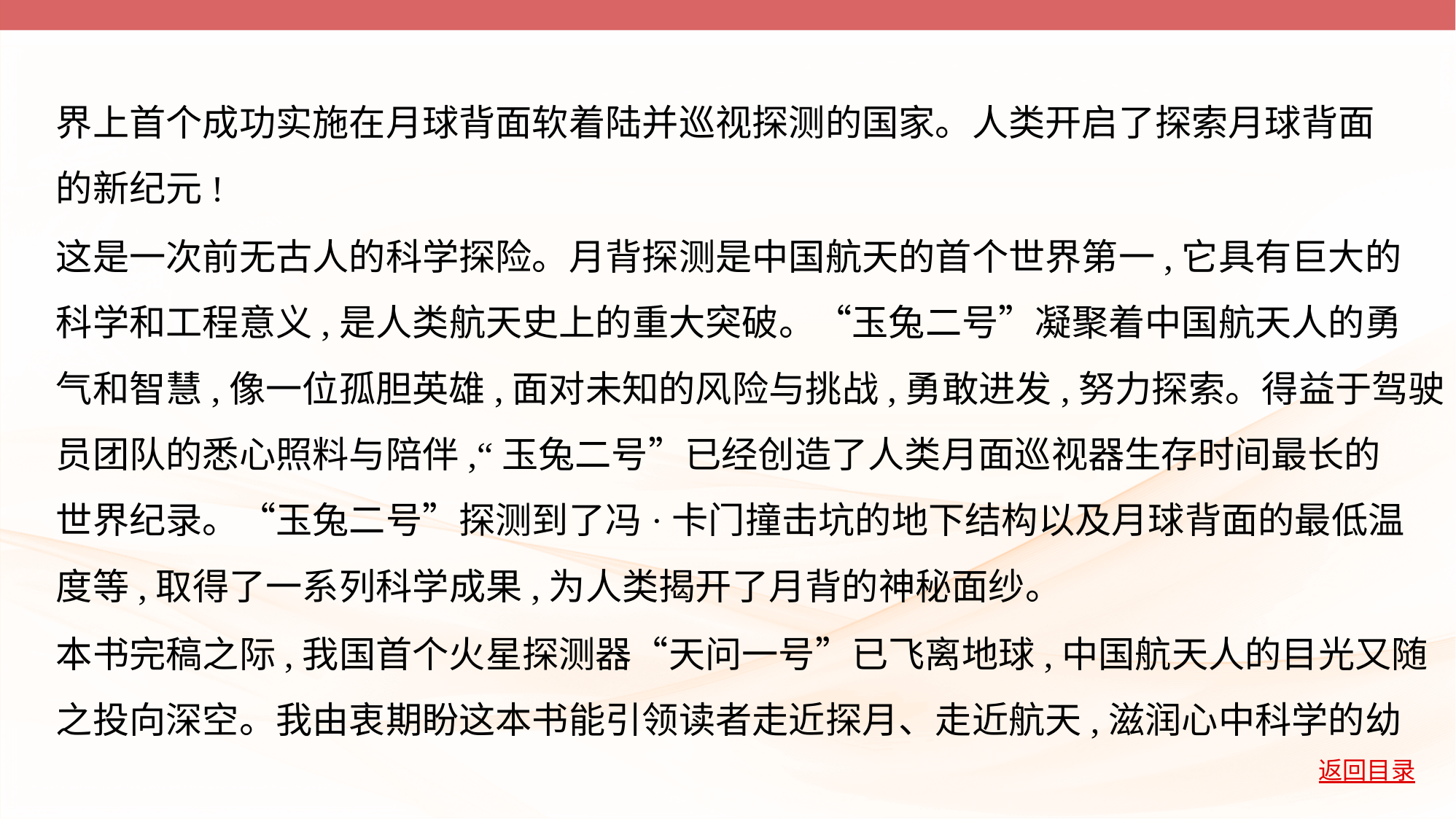

界上首个成功实施在月球背面软着陆并巡视探测的国家。人类开启了探索月球背面
的新纪元!
这是一次前无古人的科学探险。月背探测是中国航天的首个世界第一,它具有巨大的
科学和工程意义,是人类航天史上的重大突破。“玉兔二号”凝聚着中国航天人的勇
气和智慧,像一位孤胆英雄,面对未知的风险与挑战,勇敢进发,努力探索。得益于驾驶
员团队的悉心照料与陪伴,“玉兔二号”已经创造了人类月面巡视器生存时间最长的
世界纪录。“玉兔二号”探测到了冯·卡门撞击坑的地下结构以及月球背面的最低温
度等,取得了一系列科学成果,为人类揭开了月背的神秘面纱。
本书完稿之际,我国首个火星探测器“天问一号”已飞离地球,中国航天人的目光又随
之投向深空。我由衷期盼这本书能引领读者走近探月、走近航天,滋润心中科学的幼